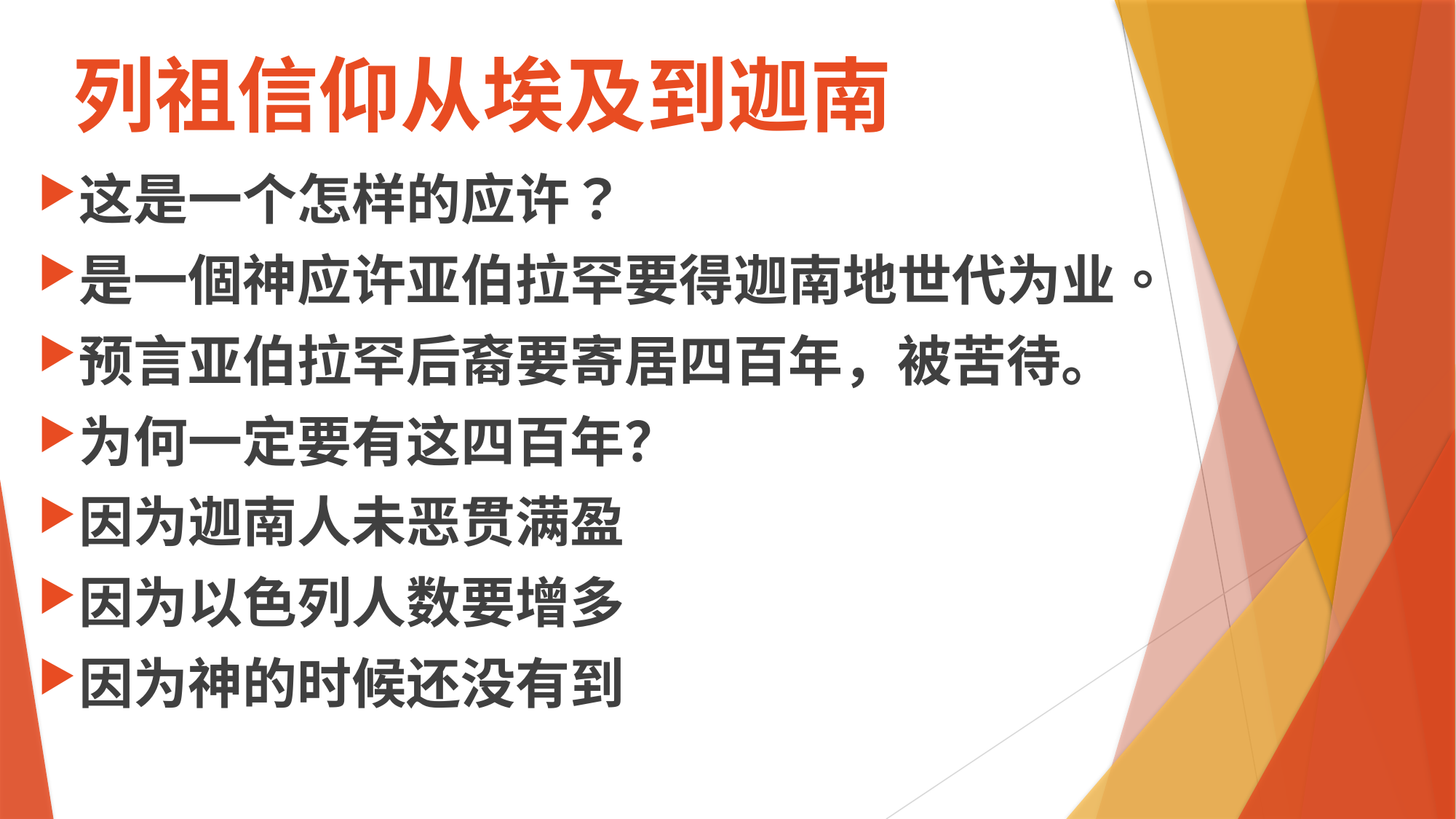

# 列祖信仰从埃及到迦南
这是一个怎样的应许？
是一個神应许亚伯拉罕要得迦南地世代为业。
预言亚伯拉罕后裔要寄居四百年，被苦待。
为何一定要有这四百年？
因为迦南人未恶贯满盈
因为以色列人数要增多
因为神的时候还没有到